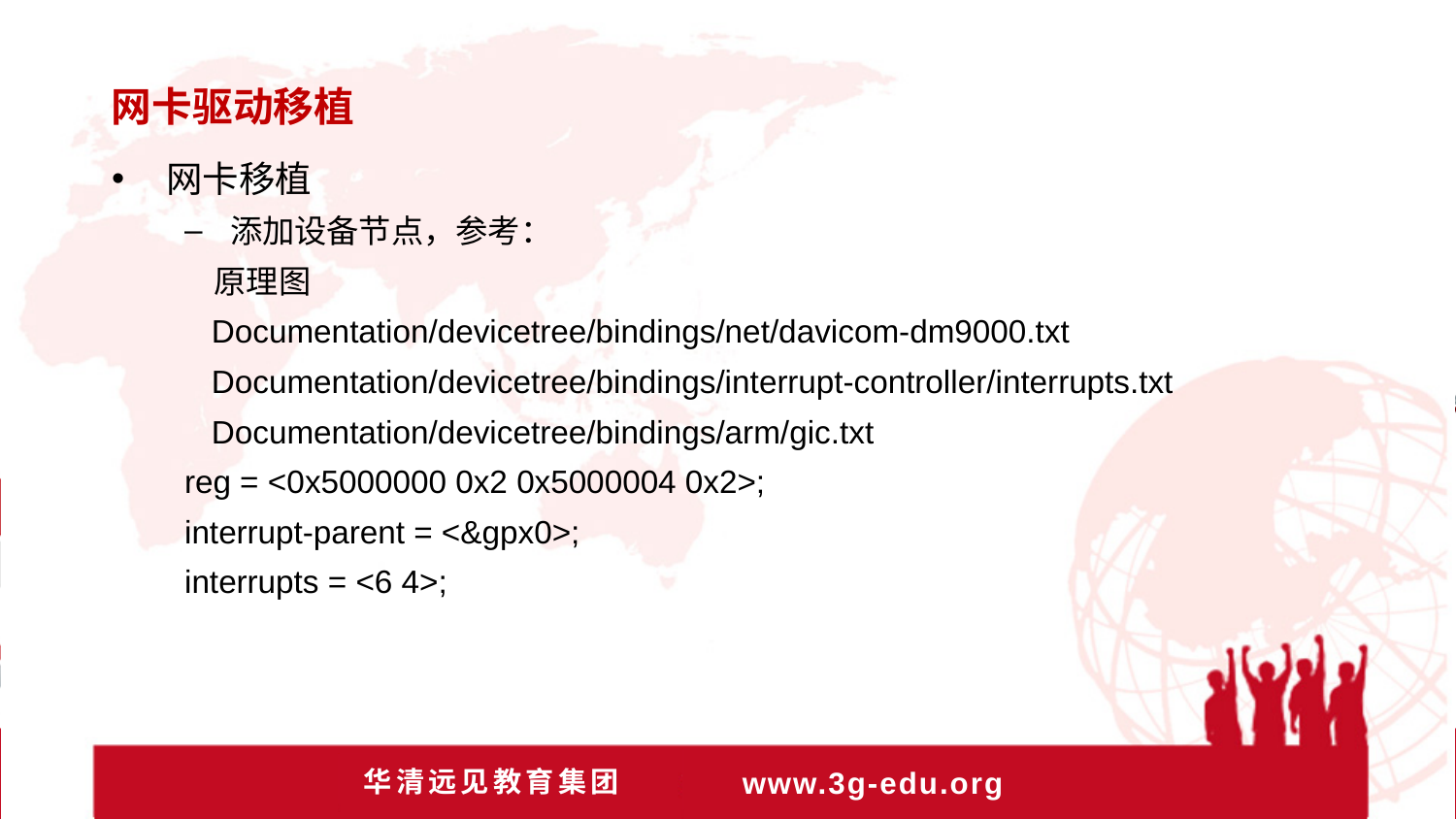

网卡驱动移植
网卡移植
添加设备节点，参考：
   原理图
   Documentation/devicetree/bindings/net/davicom-dm9000.txt
   Documentation/devicetree/bindings/interrupt-controller/interrupts.txt
   Documentation/devicetree/bindings/arm/gic.txt
reg = <0x5000000 0x2 0x5000004 0x2>;
interrupt-parent = <&gpx0>;
interrupts = <6 4>;